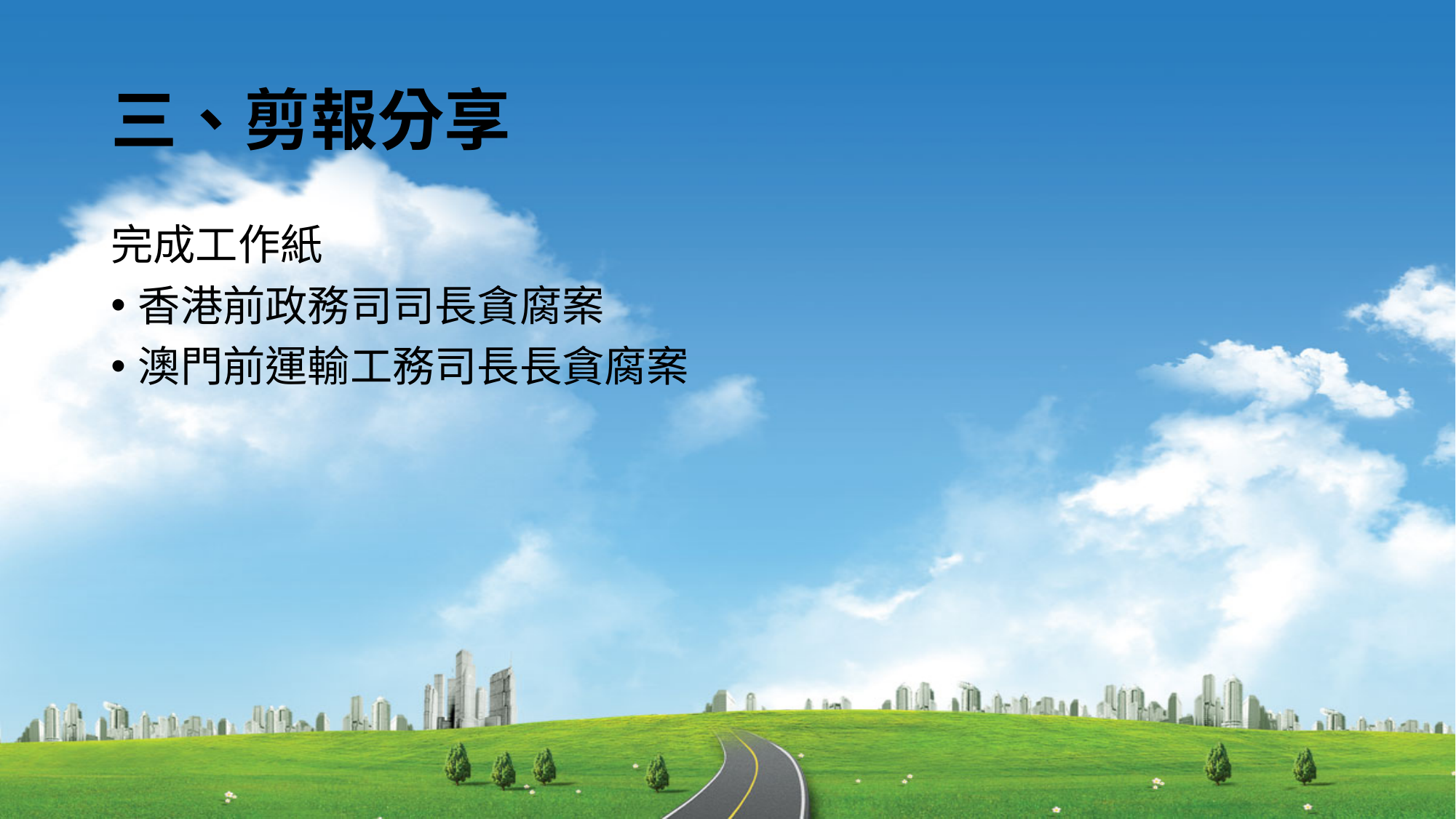

# 三、剪報分享
完成工作紙
香港前政務司司長貪腐案
澳門前運輸工務司長長貪腐案